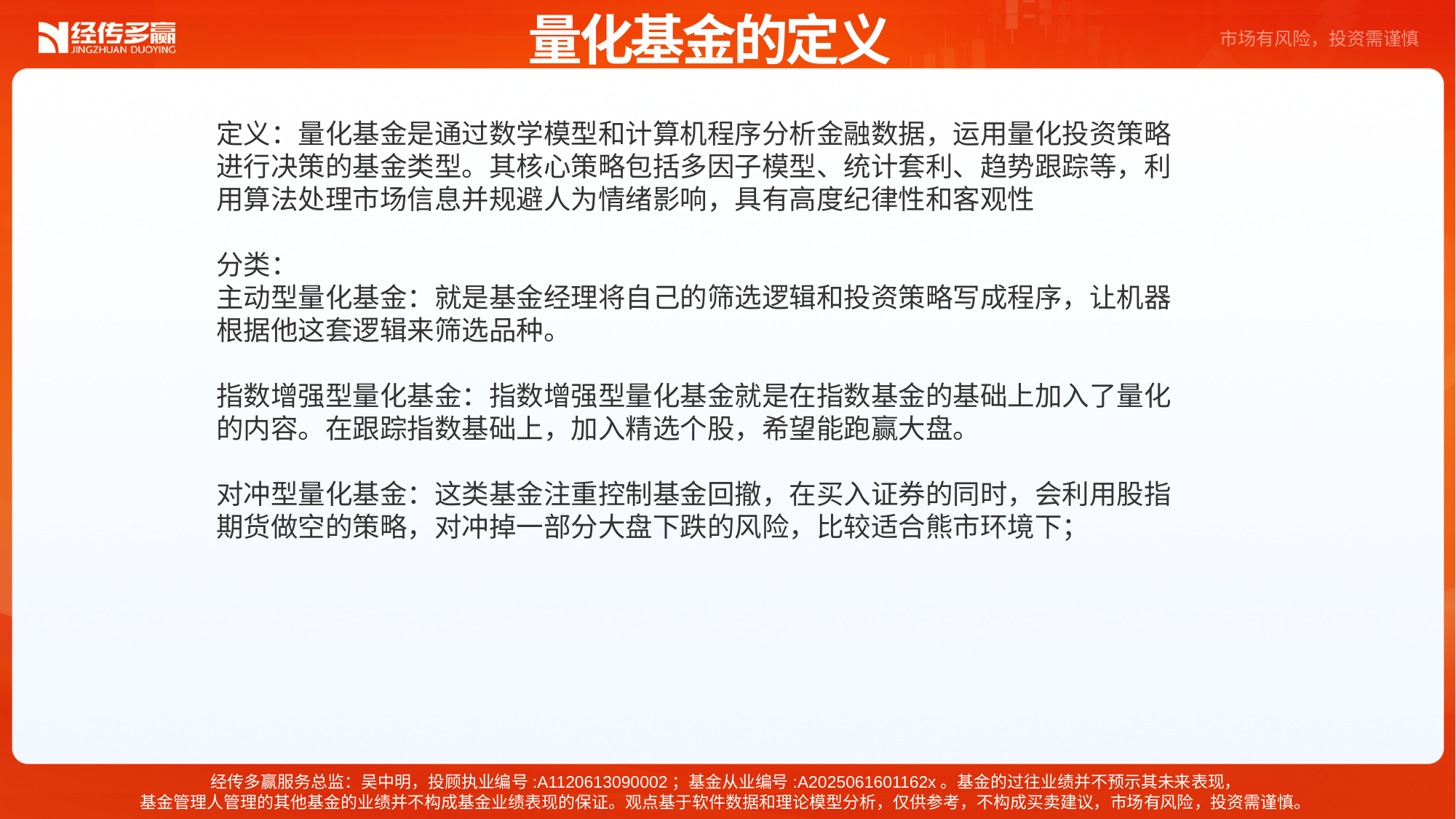

量化基金的定义
定义：量化基金是通过数学模型和计算机程序分析金融数据，运用量化投资策略进行决策的基金类型。其核心策略包括多因子模型、统计套利、趋势跟踪等，利用算法处理市场信息并规避人为情绪影响，具有高度纪律性和客观性

分类：
主动型量化基金：就是基金经理将自己的筛选逻辑和投资策略写成程序，让机器根据他这套逻辑来筛选品种。

指数增强型量化基金：指数增强型量化基金就是在指数基金的基础上加入了量化的内容。在跟踪指数基础上，加入精选个股，希望能跑赢大盘。

对冲型量化基金：这类基金注重控制基金回撤，在买入证券的同时，会利用股指期货做空的策略，对冲掉一部分大盘下跌的风险，比较适合熊市环境下；